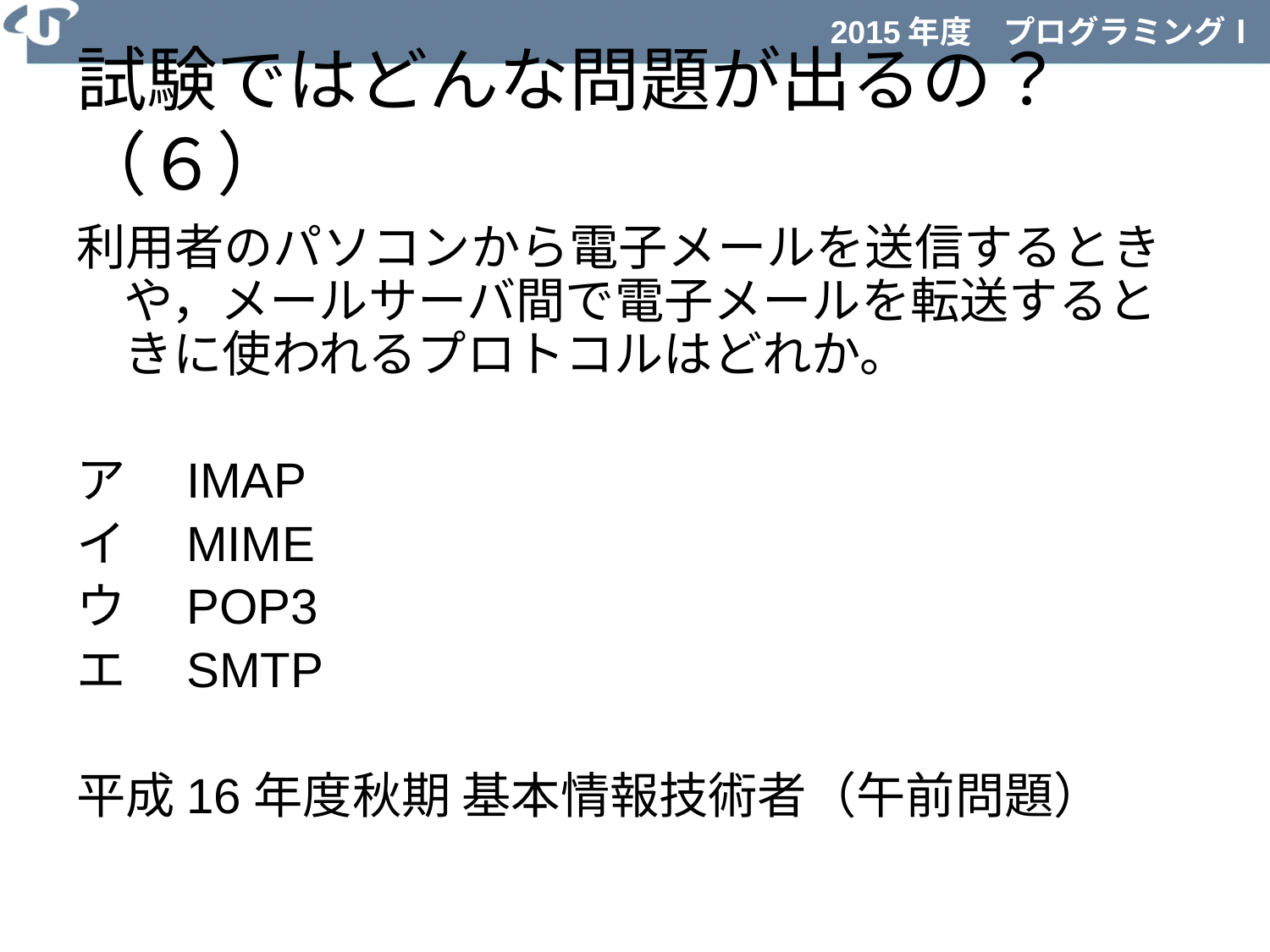

試験ではどんな問題が出るの？（６）
利用者のパソコンから電子メールを送信するときや，メールサーバ間で電子メールを転送するときに使われるプロトコルはどれか。

ア　IMAP
イ　MIME
ウ　POP3
エ　SMTP

平成16年度秋期 基本情報技術者（午前問題）